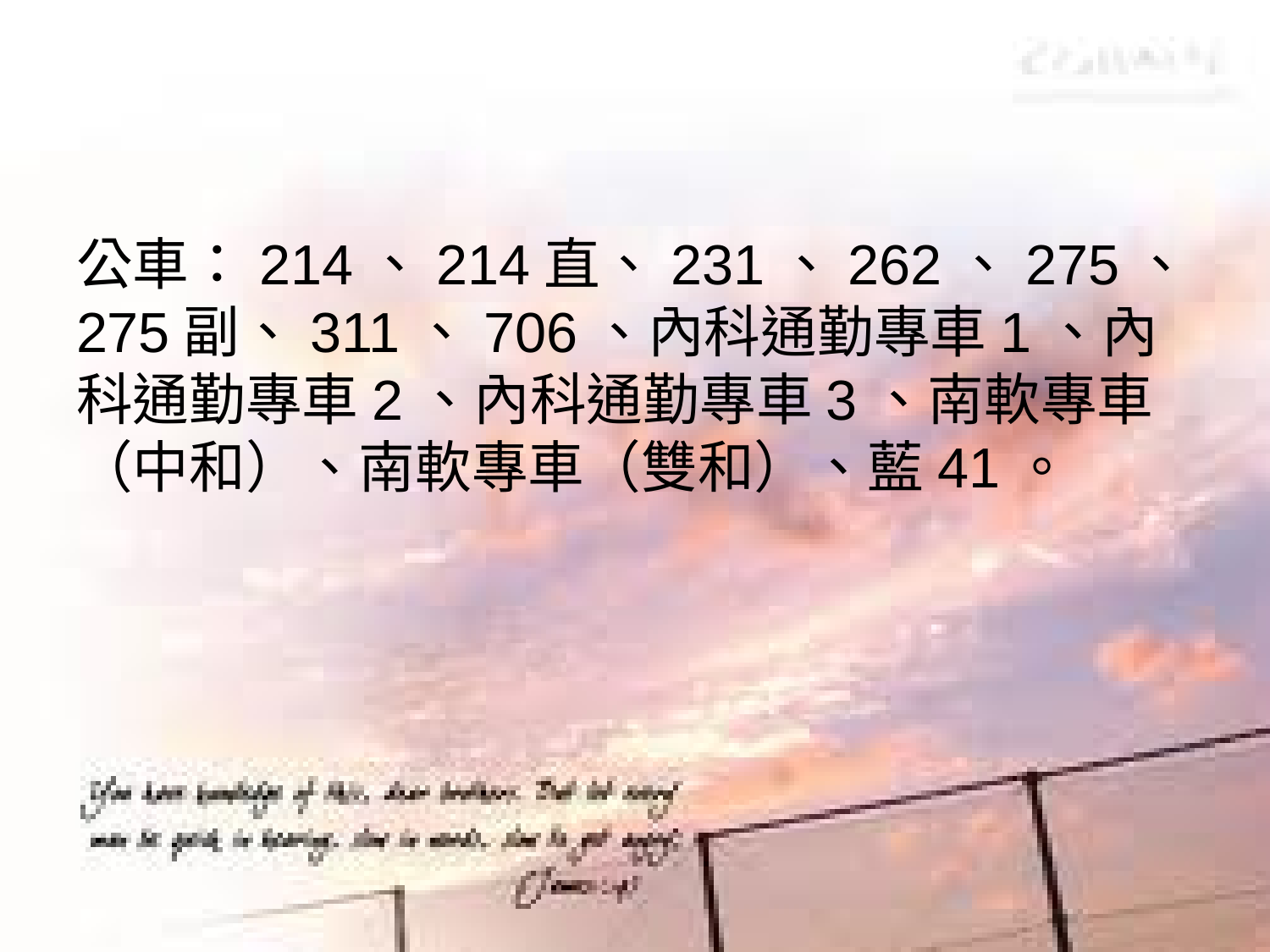

#
公車：214、214直、231、262、275、275副、311、706、內科通勤專車1、內科通勤專車2、內科通勤專車3、南軟專車（中和）、南軟專車（雙和）、藍41。